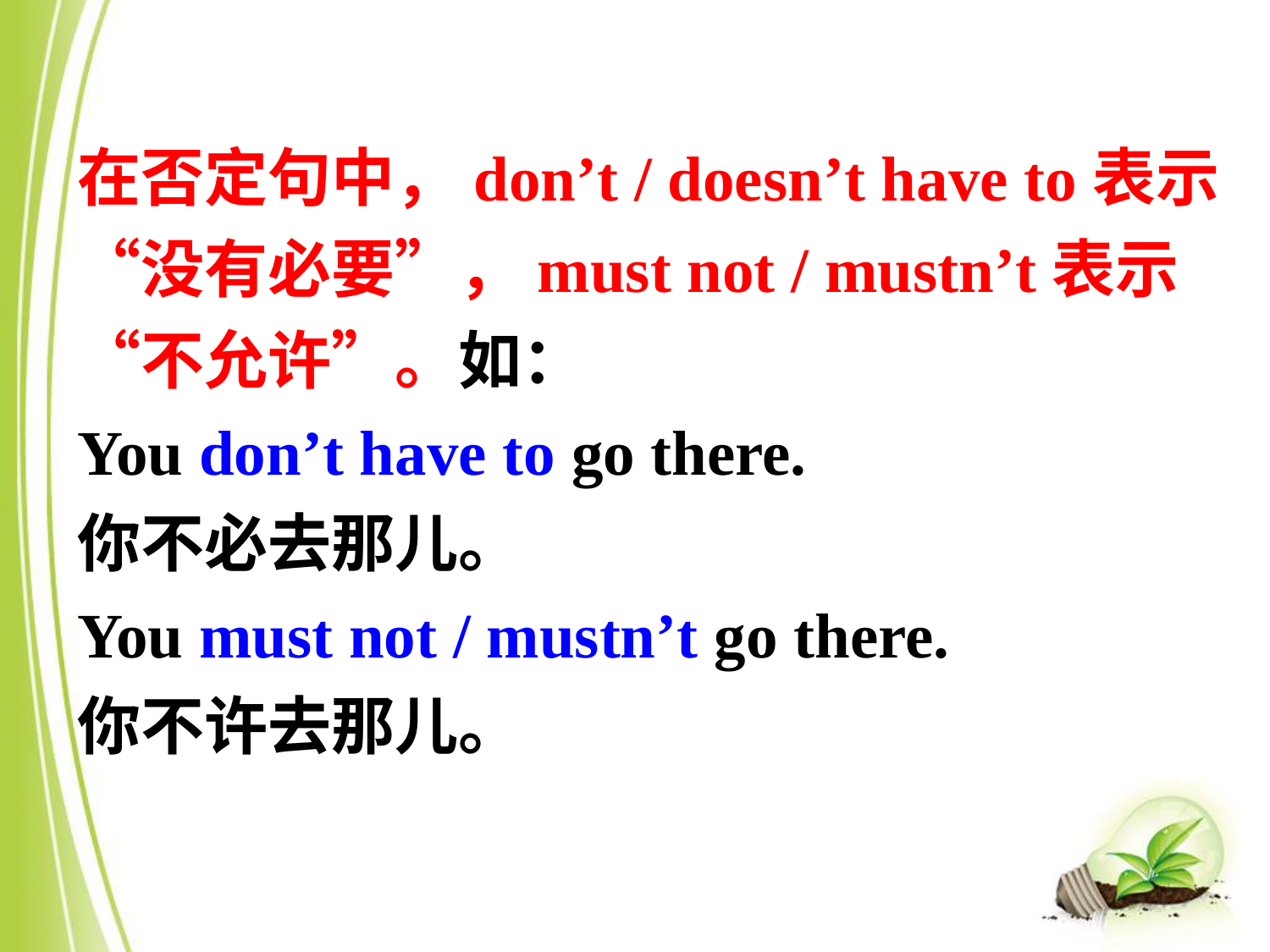

在否定句中，don’t / doesn’t have to表示“没有必要”，must not / mustn’t表示“不允许”。如：
You don’t have to go there.
你不必去那儿。
You must not / mustn’t go there.
你不许去那儿。